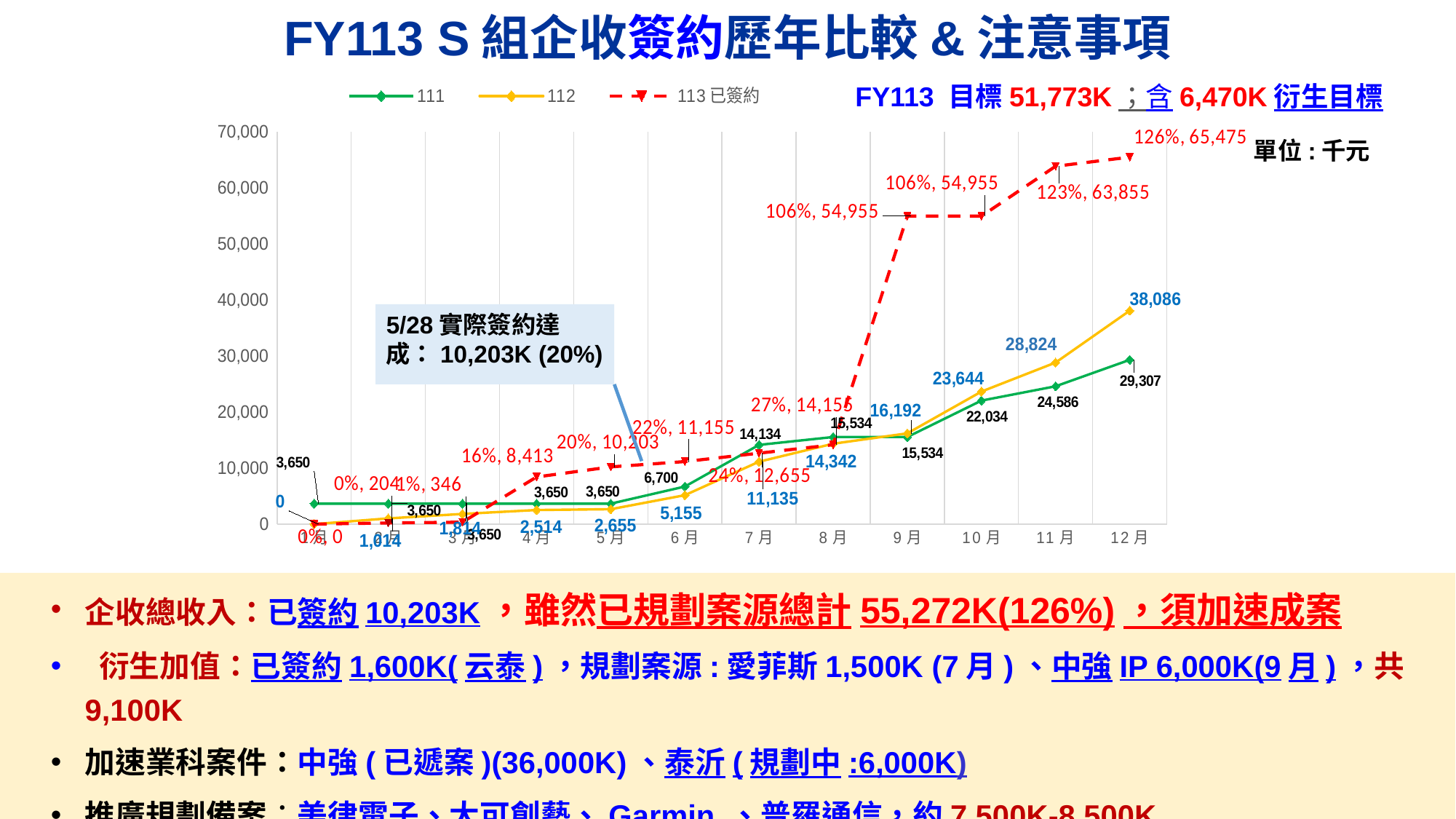

# FY113 S組企收簽約歷年比較&注意事項

[unsupported chart]

FY113 目標51,773K；含6,470K衍生目標
單位:千元
5/28實際簽約達成：10,203K (20%)
企收總收入：已簽約10,203K，雖然已規劃案源總計55,272K(126%)，須加速成案
 衍生加值：已簽約1,600K(云泰)，規劃案源:愛菲斯1,500K (7月)、中強IP 6,000K(9月)，共9,100K
加速業科案件：中強(已遞案)(36,000K)、泰沂(規劃中:6,000K)
推廣規劃備案：美律電子、大可創藝、Garmin 、普羅通信，約7,500K-8,500K